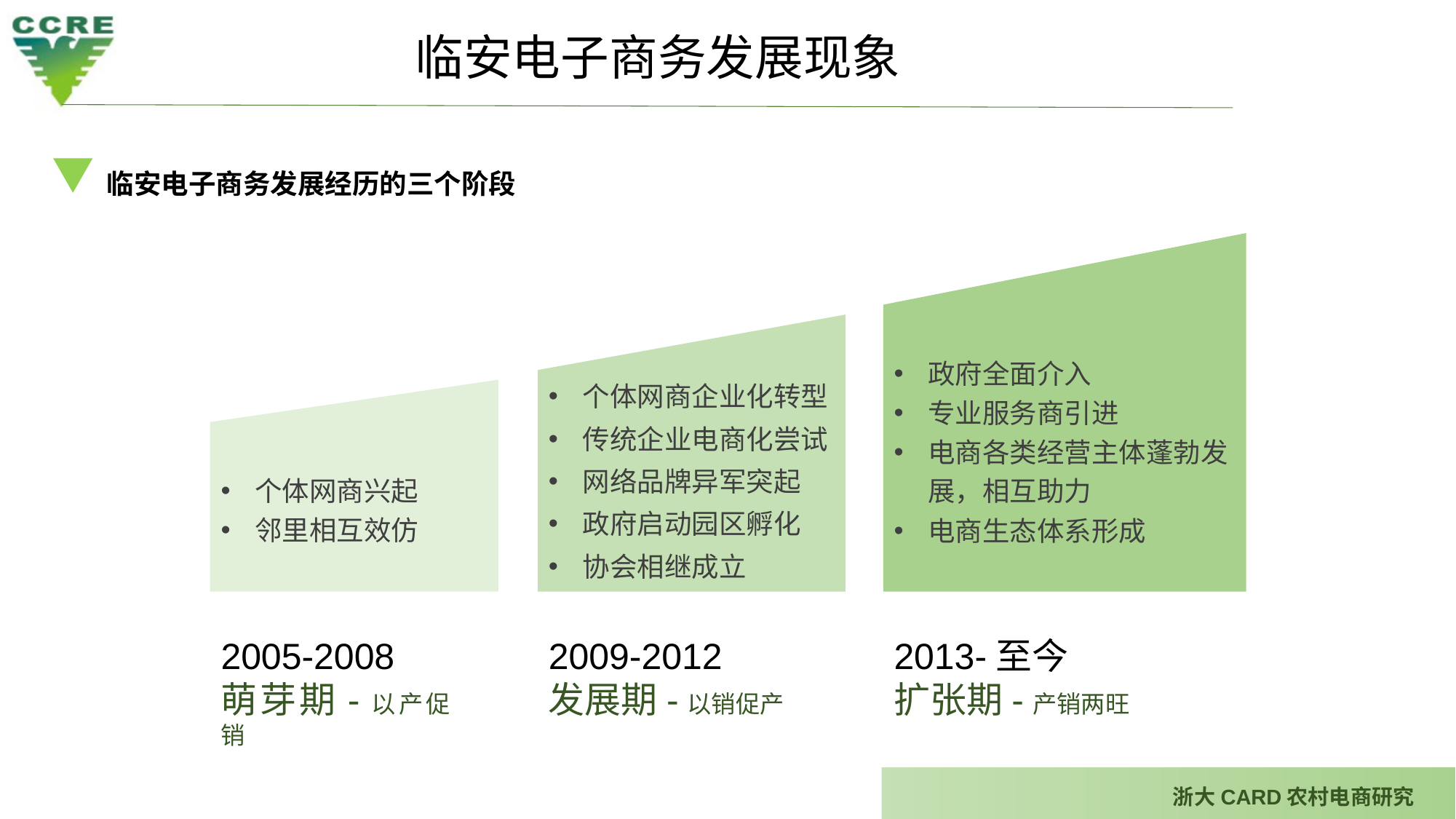

临安电子商务发展现象
临安电子商务发展经历的三个阶段

政府全面介入
专业服务商引进
电商各类经营主体蓬勃发展，相互助力
电商生态体系形成
个体网商企业化转型
传统企业电商化尝试
网络品牌异军突起
政府启动园区孵化
协会相继成立
个体网商兴起
邻里相互效仿
2005-2008
萌芽期-以产促销
2013-至今
扩张期-产销两旺
2009-2012
发展期-以销促产